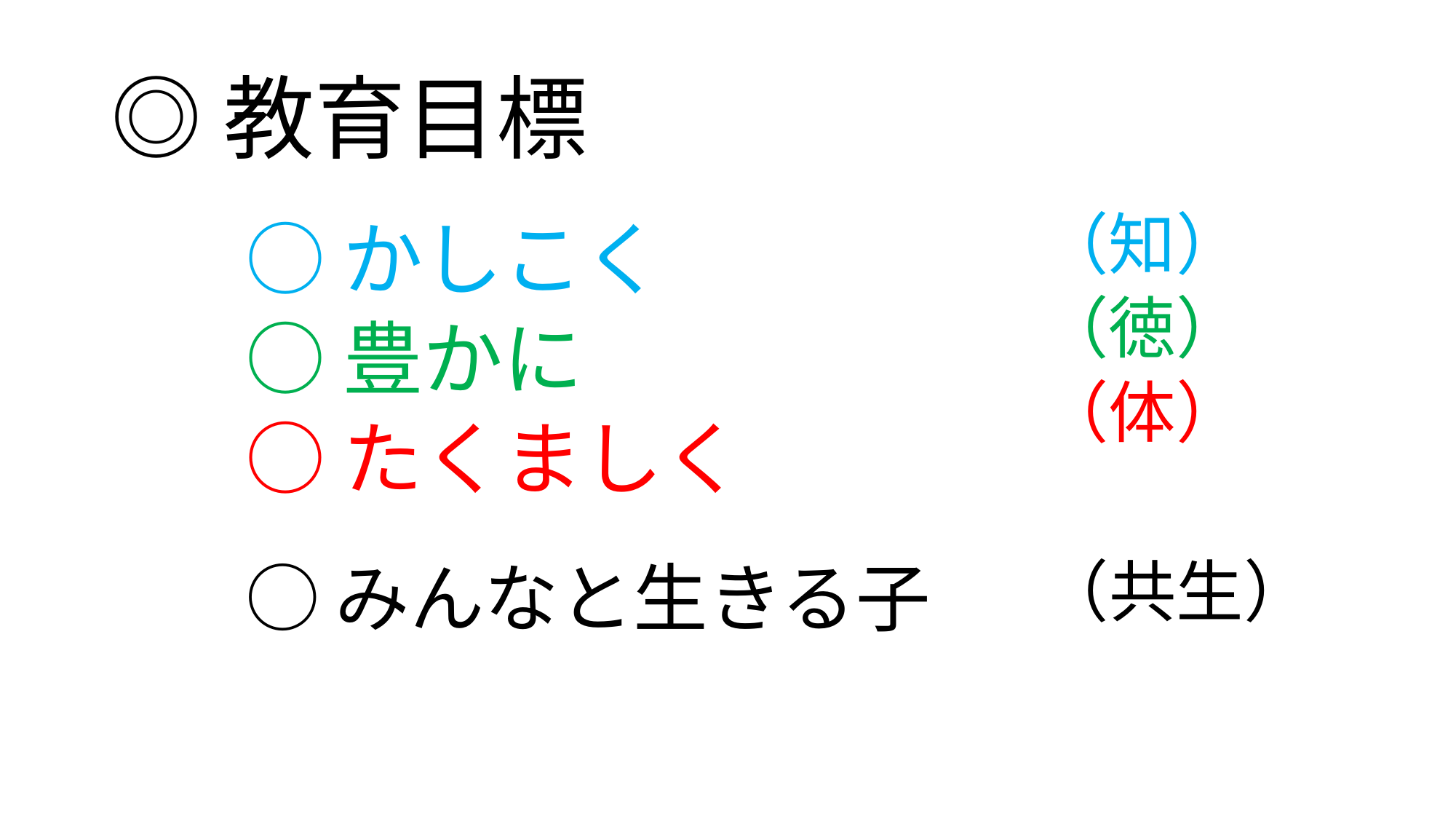

# ◎教育目標
（知）
（徳）
（体）
○かしこく
○豊かに
○たくましく

（共生）
○みんなと生きる子